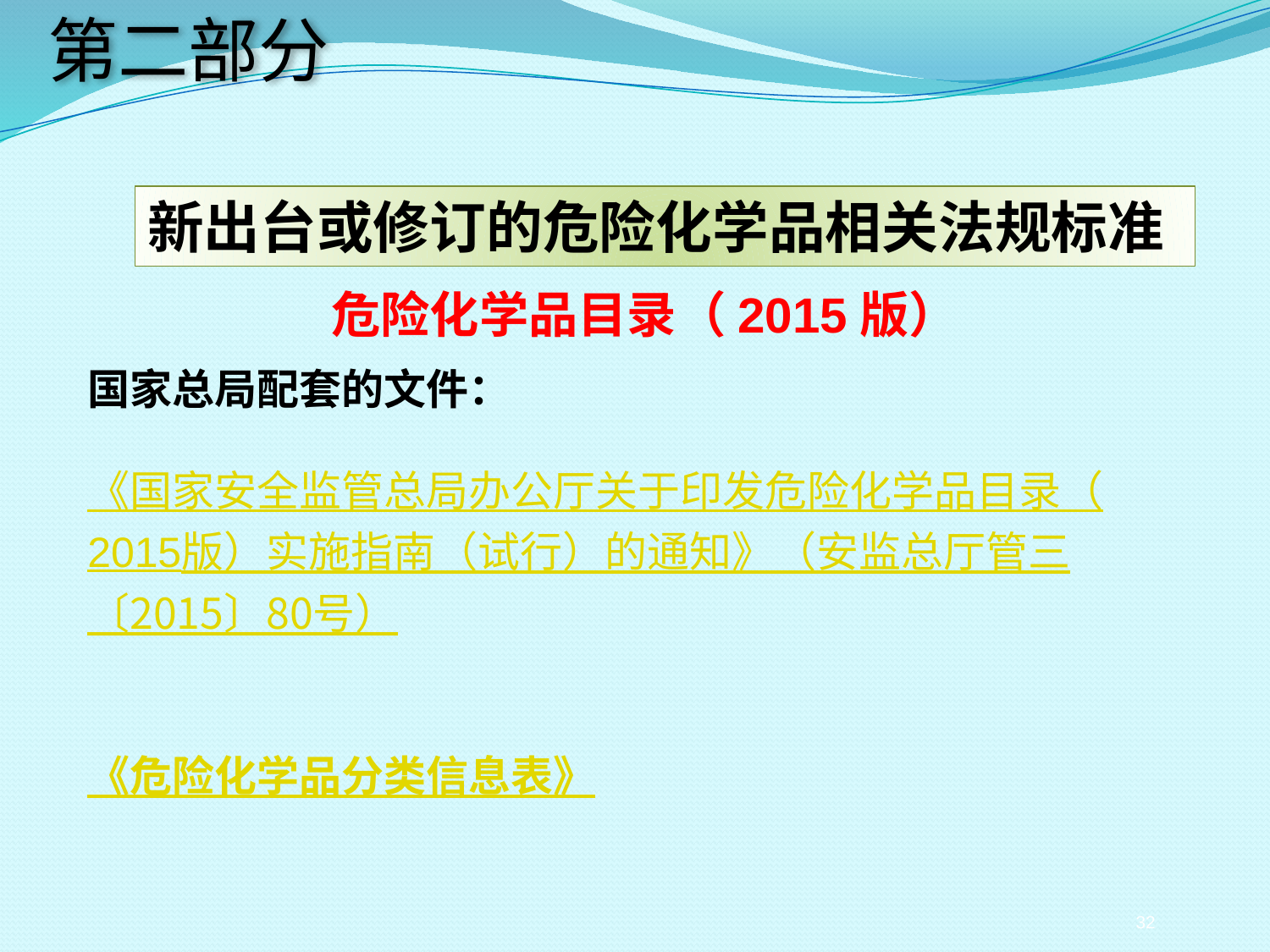

第二部分
新出台或修订的危险化学品相关法规标准
危险化学品目录（2015版）
国家总局配套的文件：

《国家安全监管总局办公厅关于印发危险化学品目录（2015版）实施指南（试行）的通知》（安监总厅管三〔2015〕80号）

《危险化学品分类信息表》

32